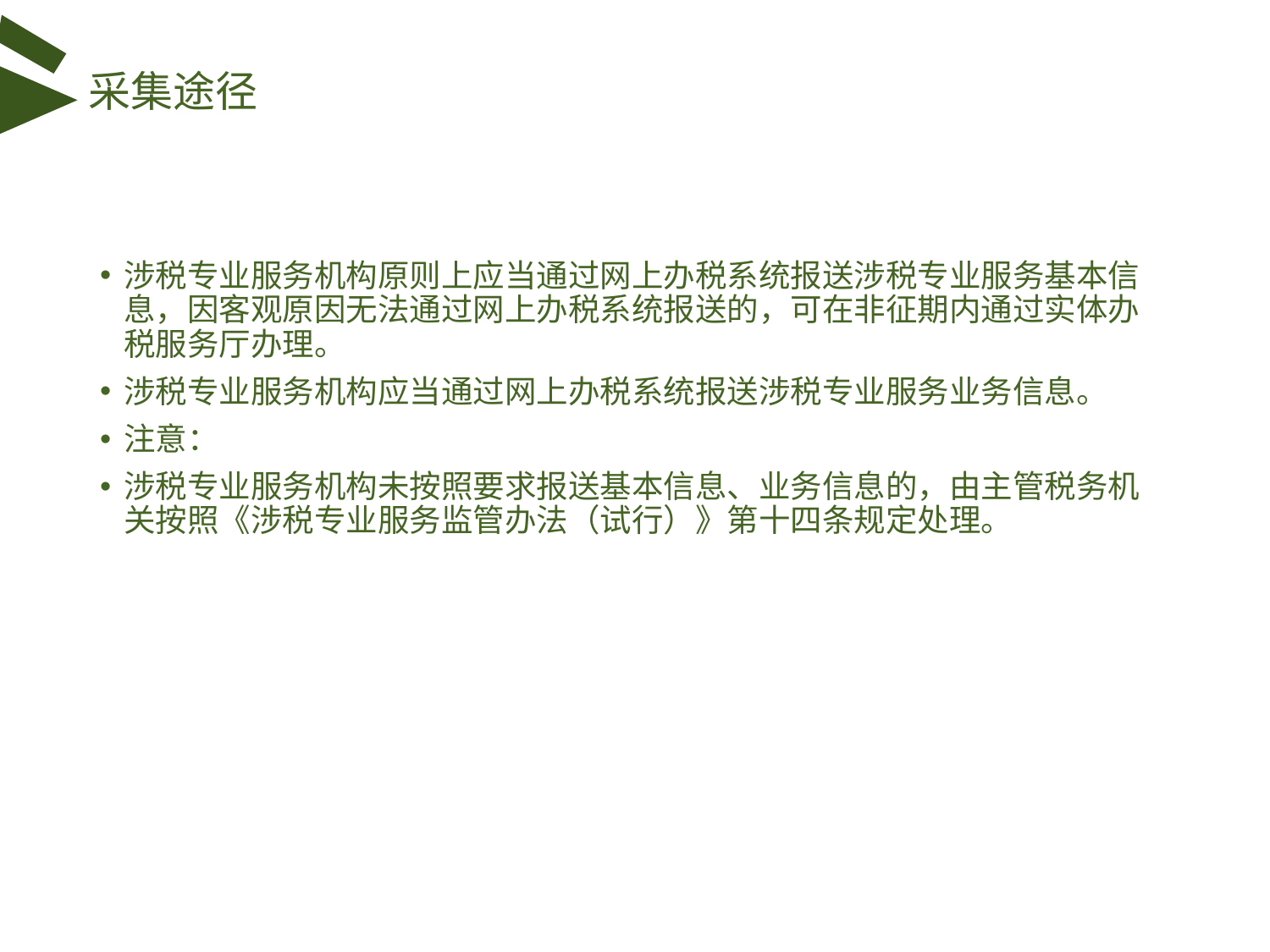

# 采集途径
涉税专业服务机构原则上应当通过网上办税系统报送涉税专业服务基本信息，因客观原因无法通过网上办税系统报送的，可在非征期内通过实体办税服务厅办理。
涉税专业服务机构应当通过网上办税系统报送涉税专业服务业务信息。
注意：
涉税专业服务机构未按照要求报送基本信息、业务信息的，由主管税务机关按照《涉税专业服务监管办法（试行）》第十四条规定处理。